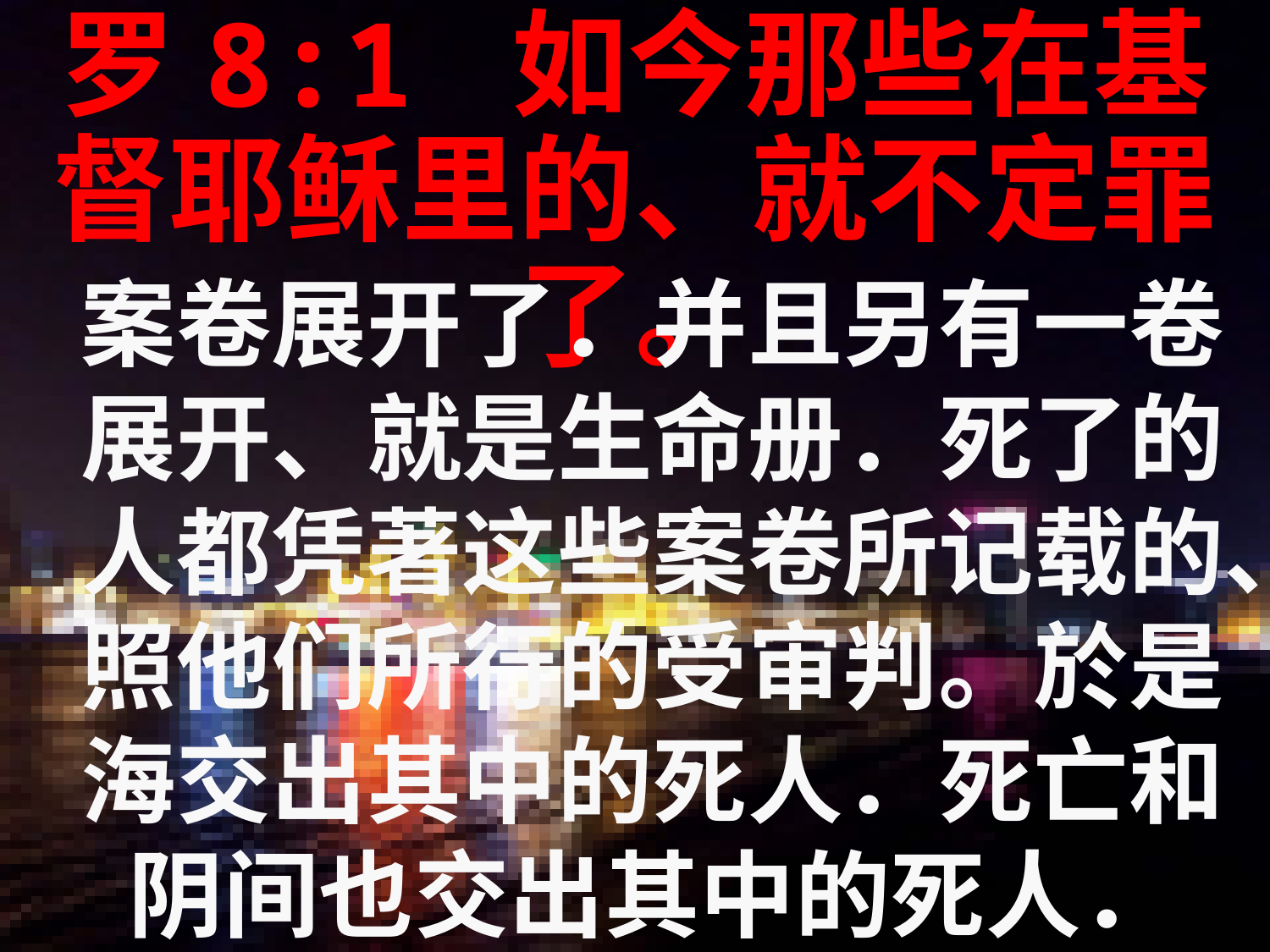

罗8:1 如今那些在基督耶稣里的、就不定罪了。
案卷展开了．并且另有一卷展开、就是生命册．死了的人都凭著这些案卷所记载的、照他们所行的受审判。於是海交出其中的死人．死亡和阴间也交出其中的死人．